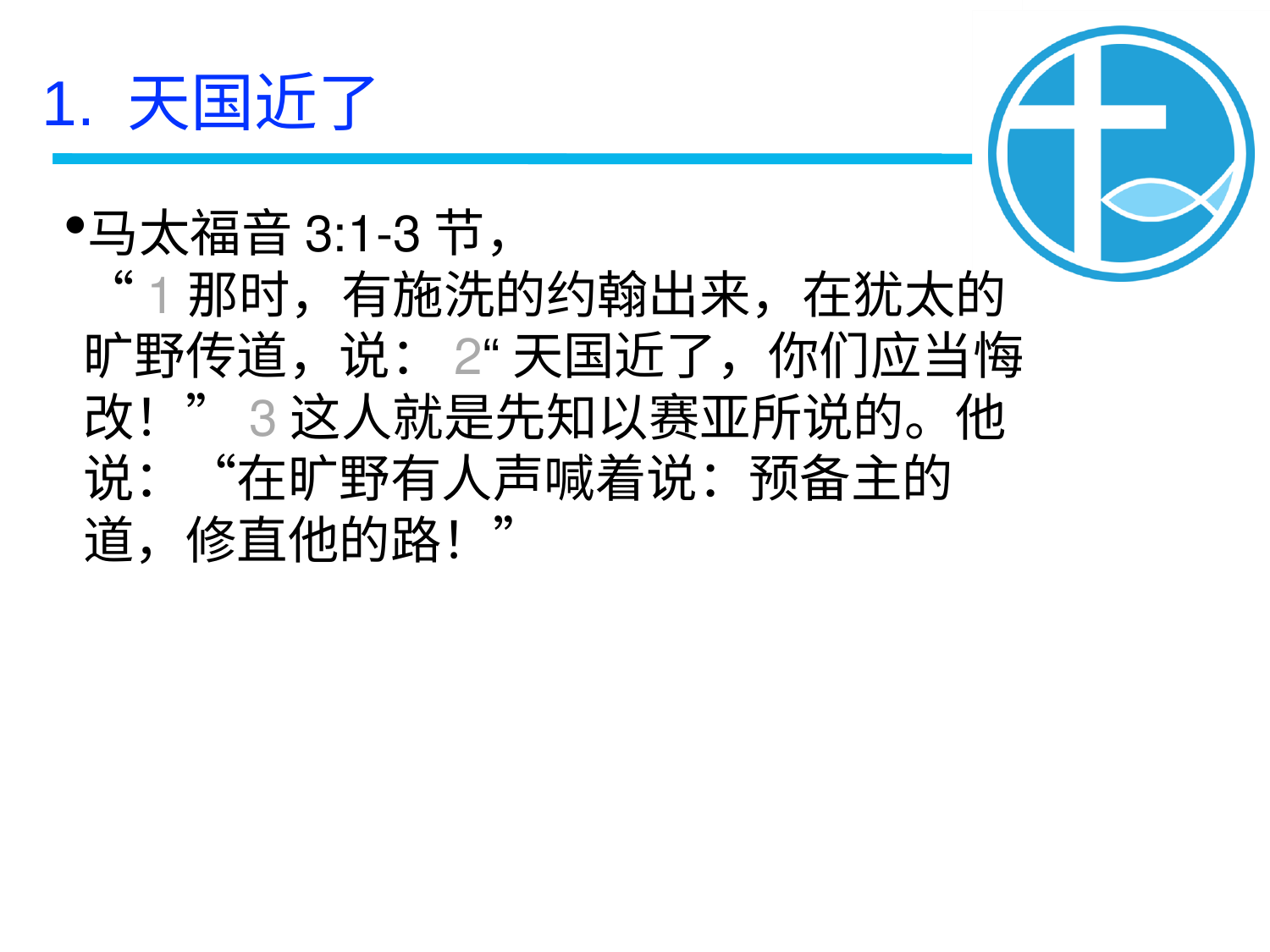

1. 天国近了
马太福音3:1-3节，
“1那时，有施洗的约翰出来，在犹太的旷野传道，说：2“天国近了，你们应当悔改！”3这人就是先知以赛亚所说的。他说：“在旷野有人声喊着说：预备主的道，修直他的路！”